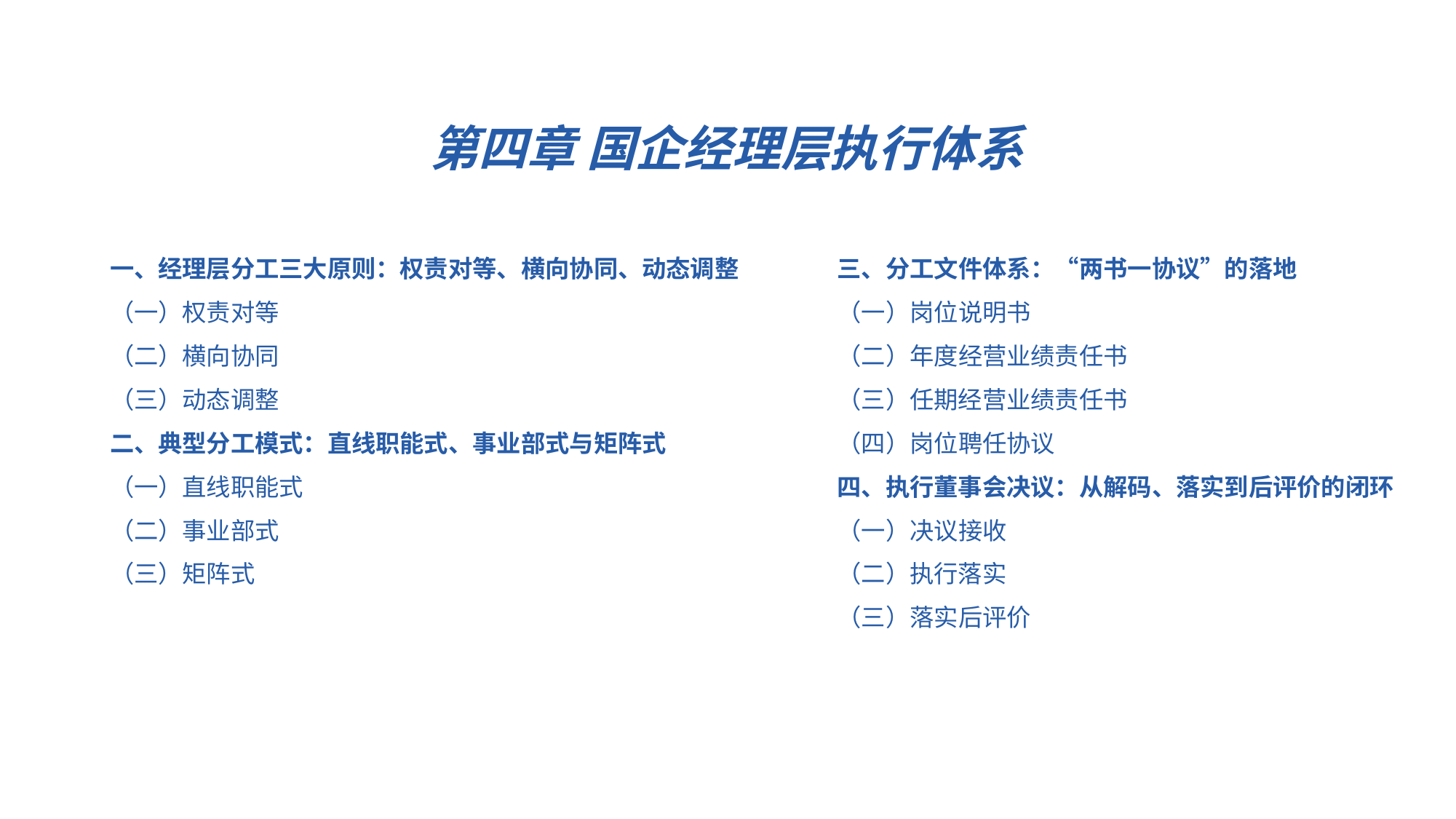

第四章 国企经理层执行体系
一、经理层分工三大原则：权责对等、横向协同、动态调整
（一）权责对等
（二）横向协同
（三）动态调整
二、典型分工模式：直线职能式、事业部式与矩阵式
（一）直线职能式
（二）事业部式
（三）矩阵式

三、分工文件体系：“两书一协议”的落地
（一）岗位说明书
（二）年度经营业绩责任书
（三）任期经营业绩责任书
（四）岗位聘任协议
四、执行董事会决议：从解码、落实到后评价的闭环
（一）决议接收
（二）执行落实
（三）落实后评价